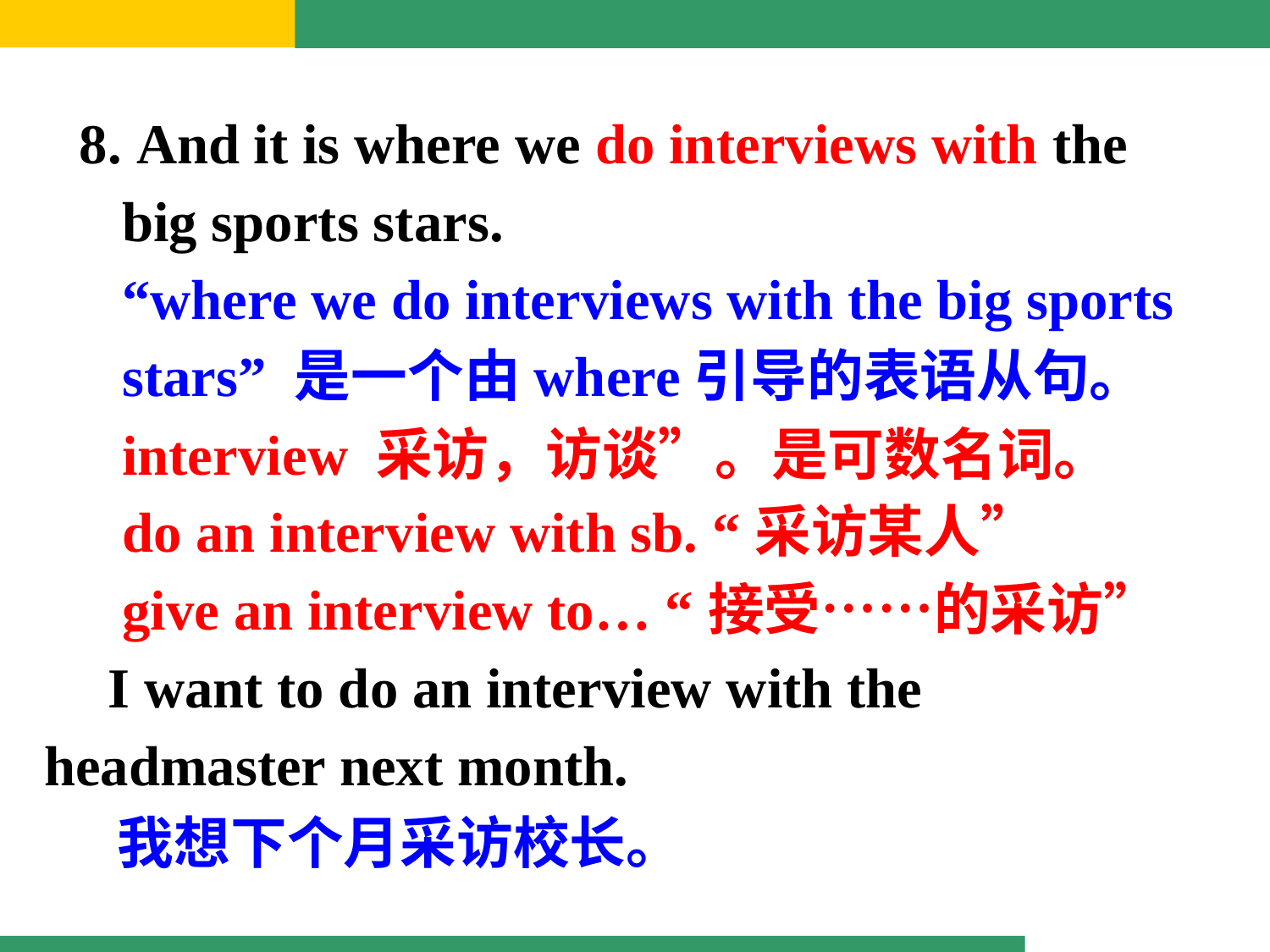

8. And it is where we do interviews with the
    big sports stars.
    “where we do interviews with the big sports
    stars” 是一个由where引导的表语从句。
    interview 采访，访谈”。是可数名词。
    do an interview with sb. “采访某人”
    give an interview to… “接受……的采访”
   I want to do an interview with the headmaster next month.
   我想下个月采访校长。